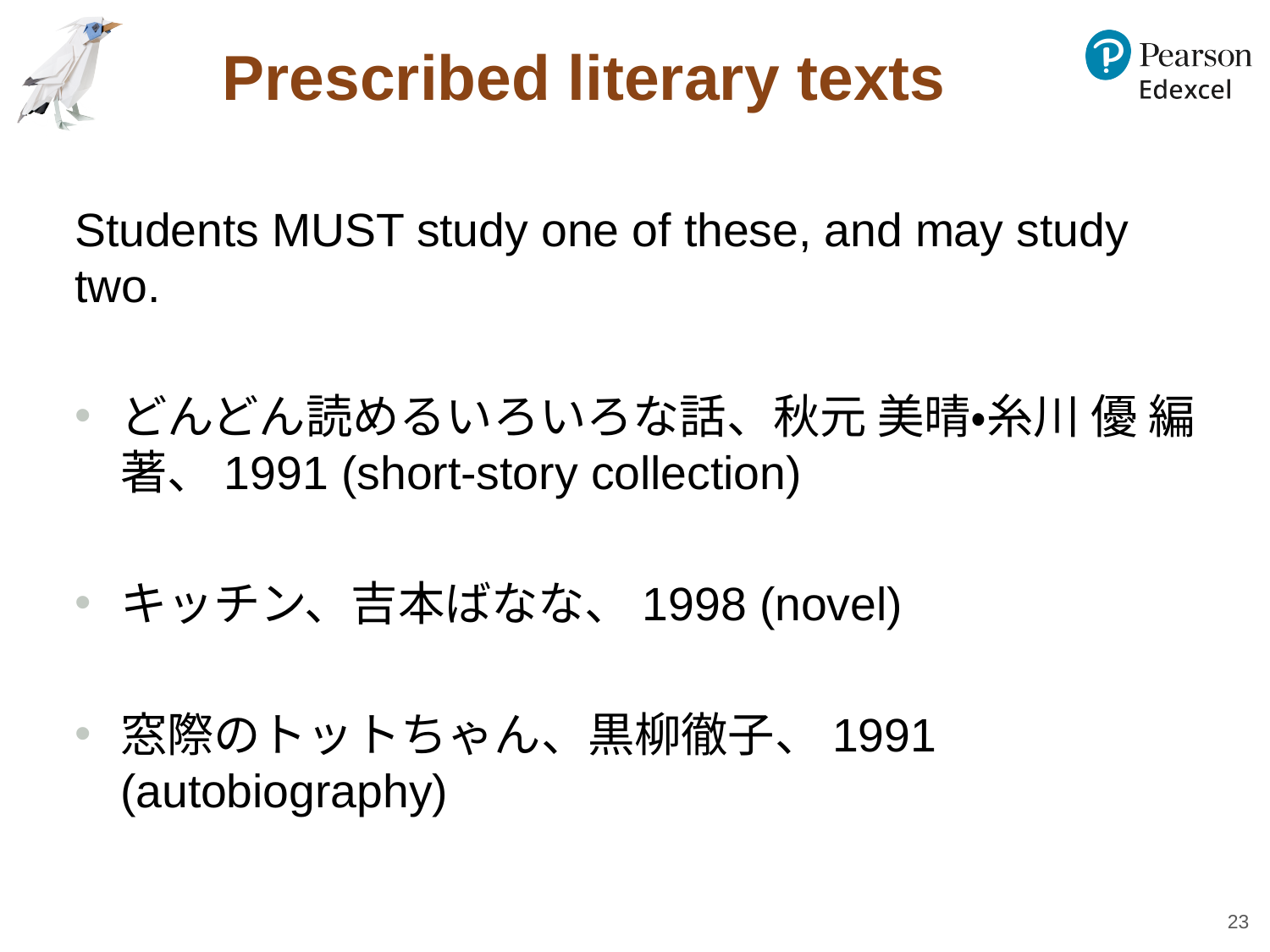

# Prescribed literary texts
Students MUST study one of these, and may study two.

どんどん読めるいろいろな話、秋元 美晴・糸川 優 編著、1991 (short-story collection)

キッチン、吉本ばなな、1998 (novel)

窓際のトットちゃん、黒柳徹子、1991 (autobiography)